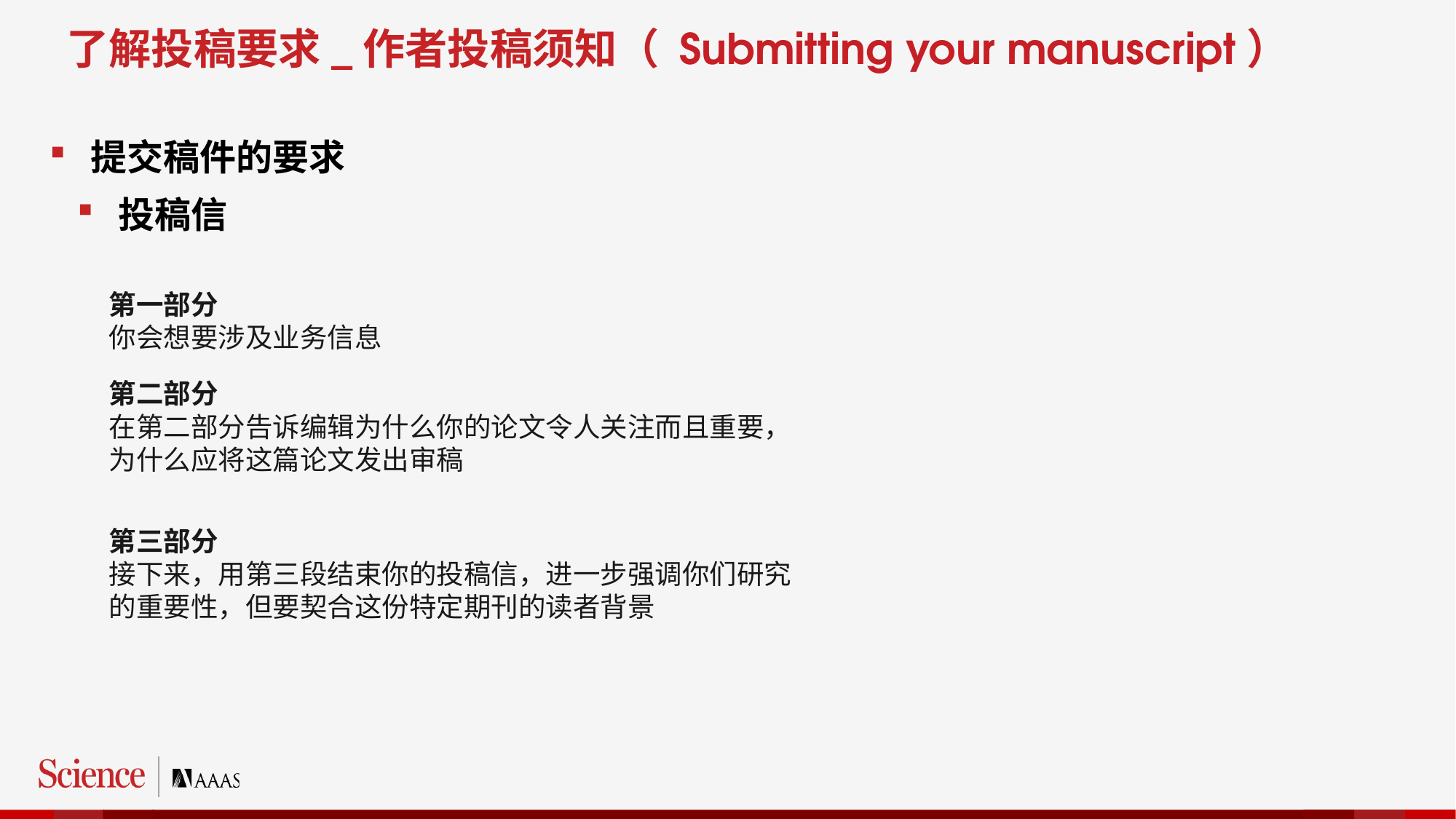

了解投稿要求_作者投稿须知（ Submitting your manuscript）
提交稿件的要求
投稿信

第一部分
你会想要涉及业务信息
第二部分
在第二部分告诉编辑为什么你的论文令人关注而且重要，为什么应将这篇论文发出审稿
第三部分
接下来，用第三段结束你的投稿信，进一步强调你们研究的重要性，但要契合这份特定期刊的读者背景